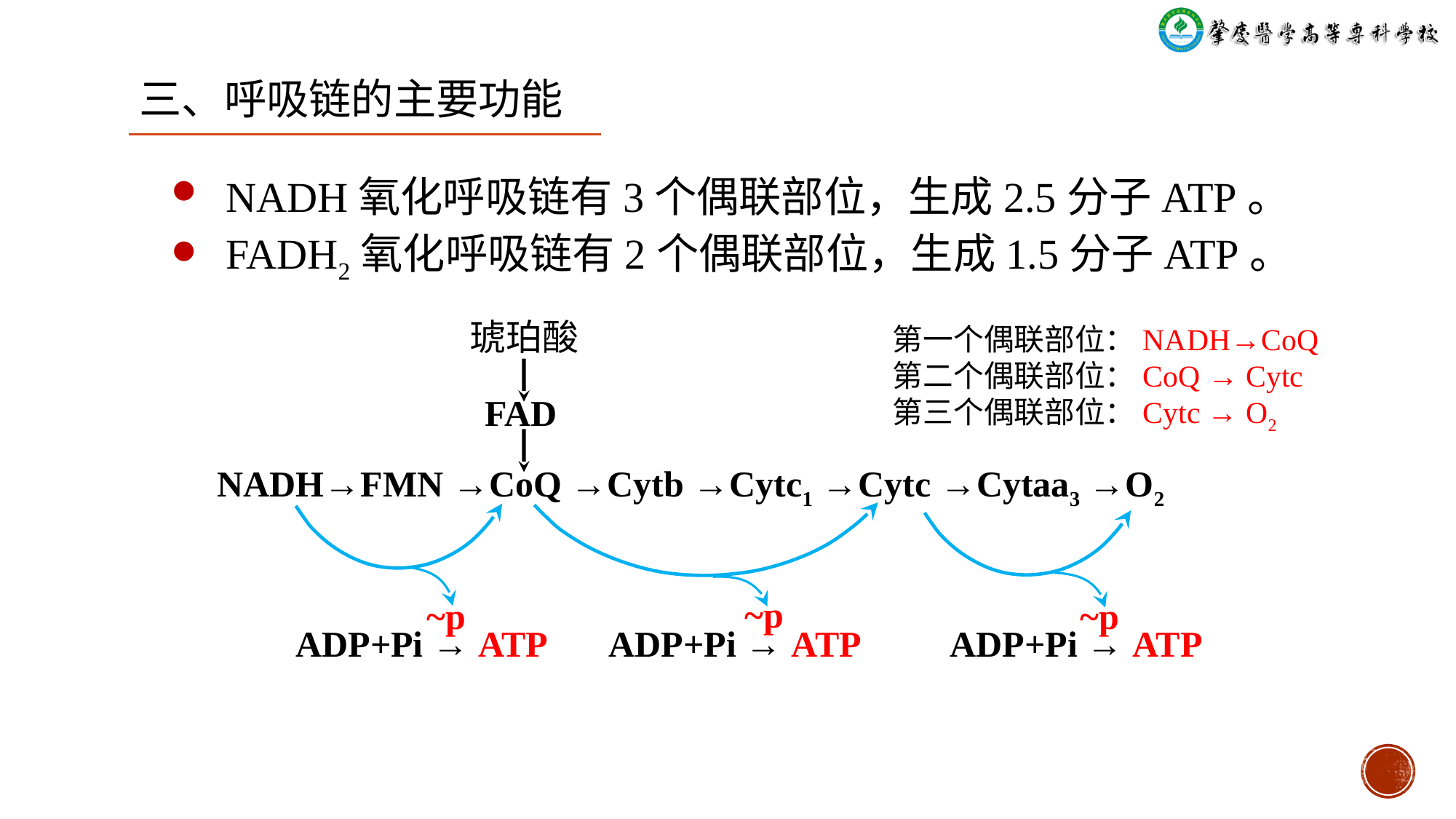

三、呼吸链的主要功能
NADH氧化呼吸链有3个偶联部位，生成2.5分子ATP。
FADH2氧化呼吸链有2个偶联部位，生成1.5分子ATP。
琥珀酸
第一个偶联部位：NADH→CoQ
第二个偶联部位：CoQ → Cytc
第三个偶联部位：Cytc → O2

 FAD

NADH→FMN →CoQ →Cytb →Cytc1 →Cytc →Cytaa3 →O2

~p
ADP+Pi → ATP
~p
ADP+Pi → ATP
~p
ADP+Pi → ATP